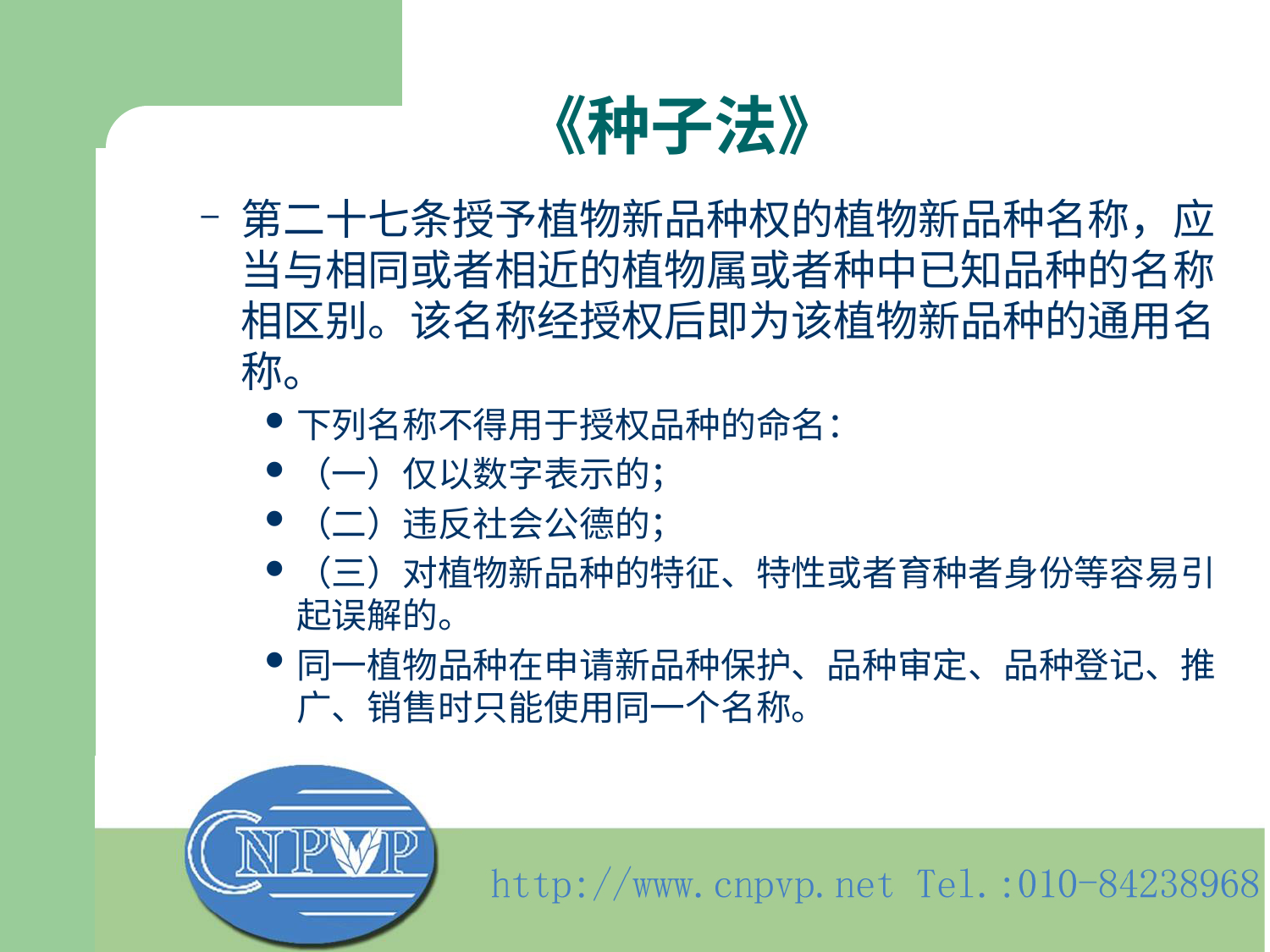

# 《种子法》
第二十七条授予植物新品种权的植物新品种名称，应当与相同或者相近的植物属或者种中已知品种的名称相区别。该名称经授权后即为该植物新品种的通用名称。
下列名称不得用于授权品种的命名：
（一）仅以数字表示的；
（二）违反社会公德的；
（三）对植物新品种的特征、特性或者育种者身份等容易引起误解的。
同一植物品种在申请新品种保护、品种审定、品种登记、推广、销售时只能使用同一个名称。